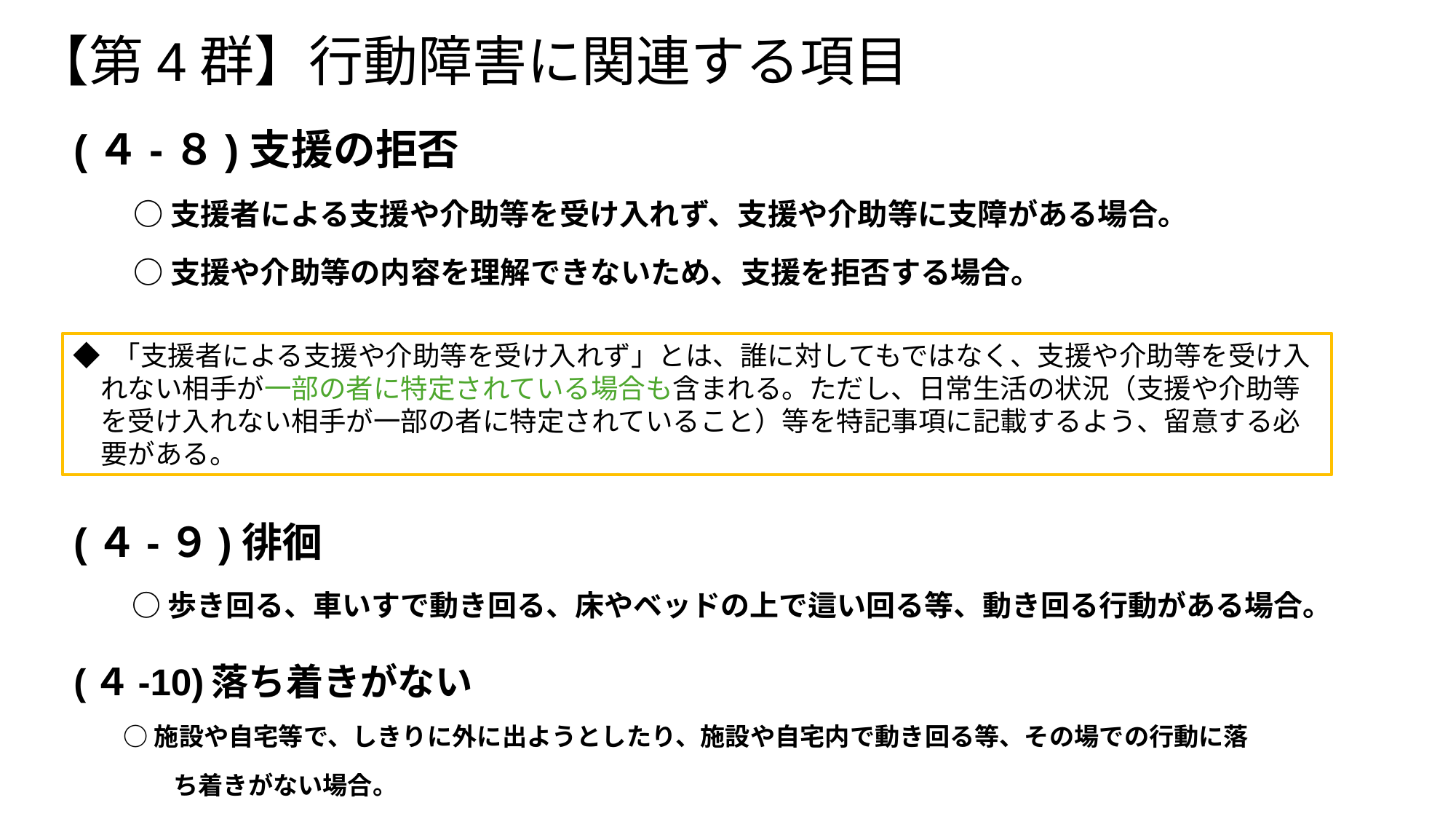

# 【第4群】行動障害に関連する項目
(４-８)支援の拒否
　　○ 支援者による支援や介助等を受け入れず、支援や介助等に支障がある場合。
　　○ 支援や介助等の内容を理解できないため、支援を拒否する場合。
◆ 「支援者による支援や介助等を受け入れず」とは、誰に対してもではなく、支援や介助等を受け入
　れない相手が一部の者に特定されている場合も含まれる。ただし、日常生活の状況（支援や介助等
　を受け入れない相手が一部の者に特定されていること）等を特記事項に記載するよう、留意する必
　要がある。
(４-９)徘徊
　　○ 歩き回る、車いすで動き回る、床やベッドの上で這い回る等、動き回る行動がある場合。
(４-10)落ち着きがない
　　○ 施設や自宅等で、しきりに外に出ようとしたり、施設や自宅内で動き回る等、その場での行動に落
　　　　ち着きがない場合。